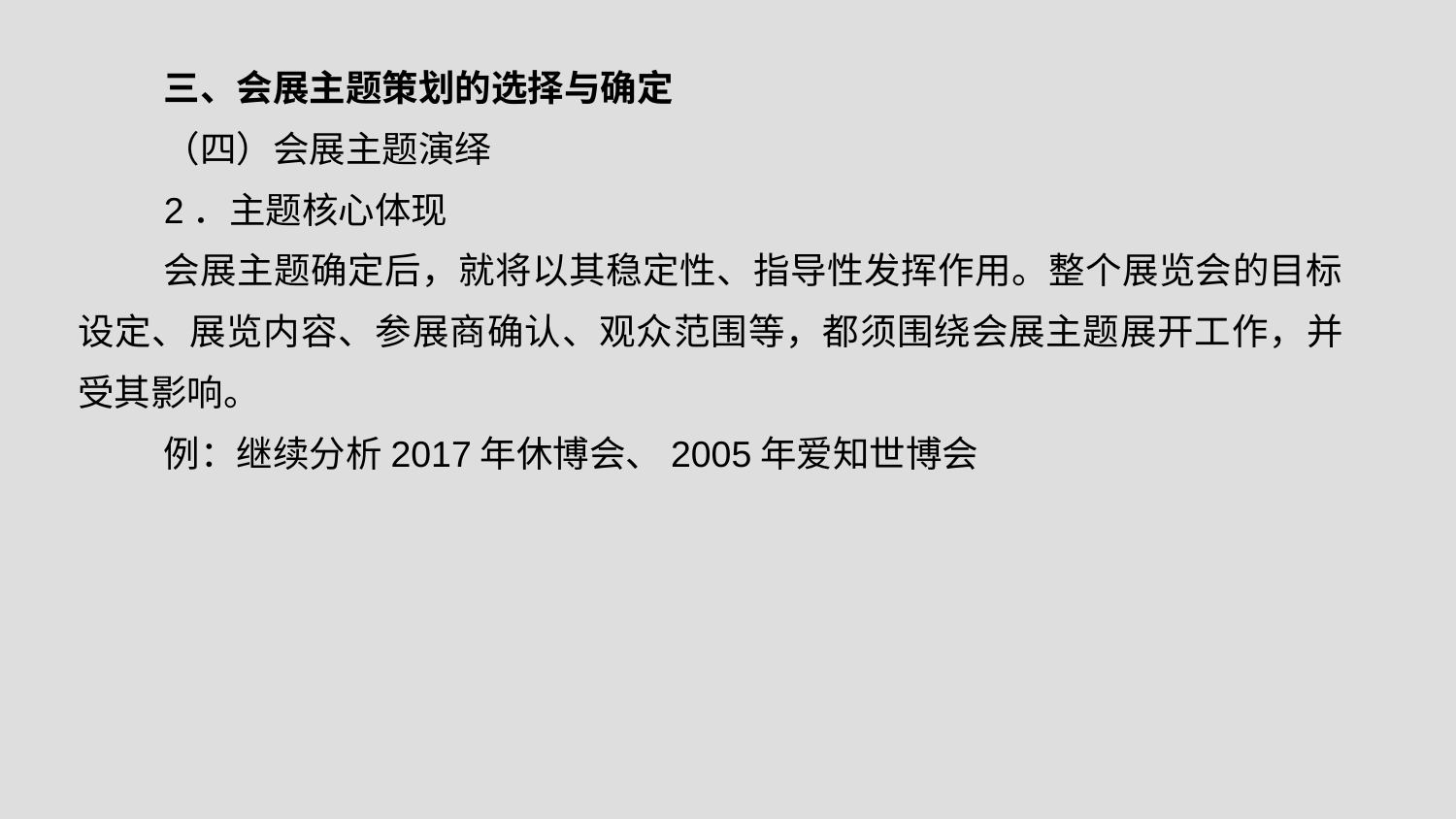

三、会展主题策划的选择与确定
（四）会展主题演绎
2．主题核心体现
会展主题确定后，就将以其稳定性、指导性发挥作用。整个展览会的目标设定、展览内容、参展商确认、观众范围等，都须围绕会展主题展开工作，并受其影响。
例：继续分析2017年休博会、2005年爱知世博会